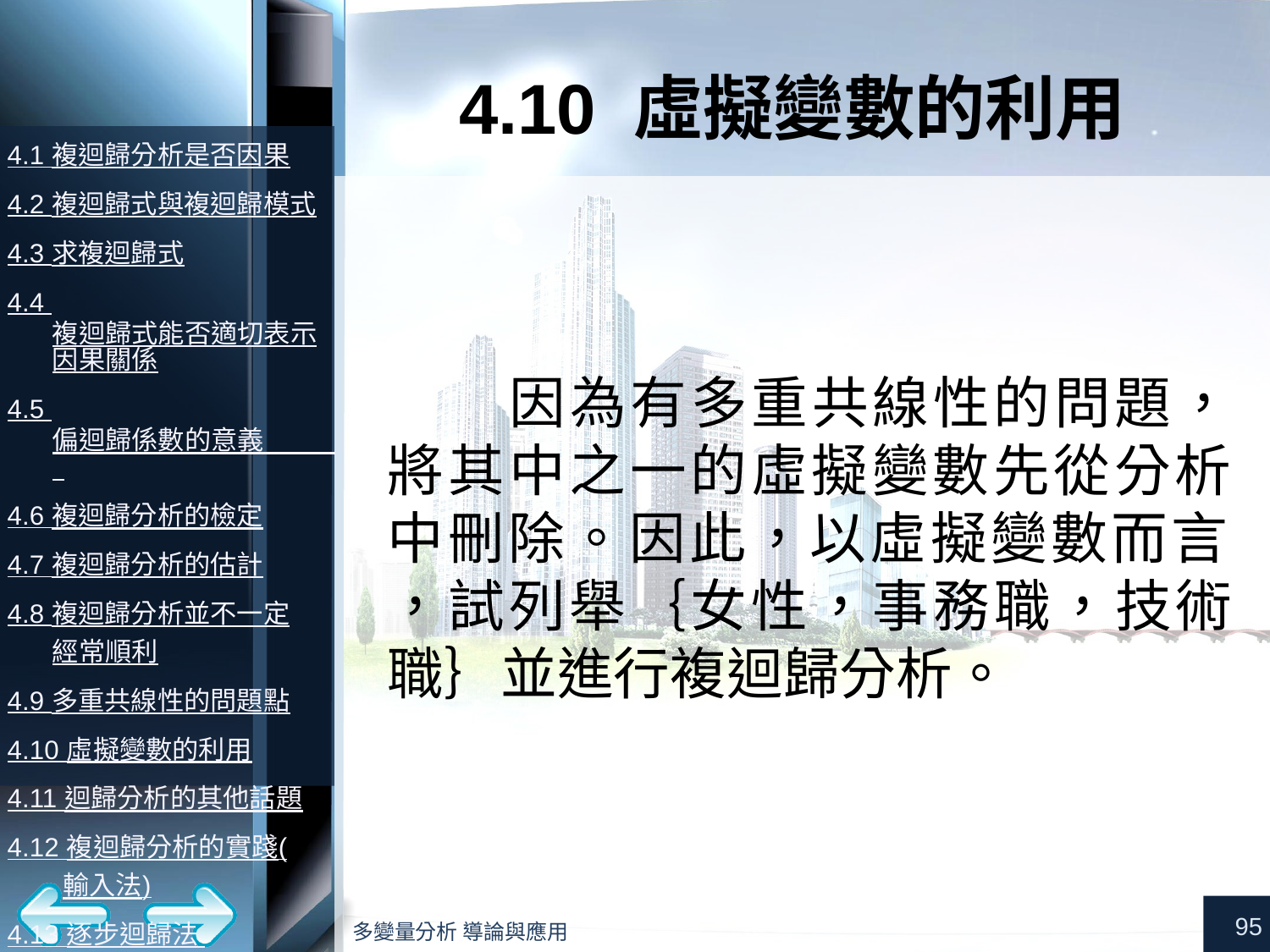

# 4.10 虛擬變數的利用
因為有多重共線性的問題，將其中之一的虛擬變數先從分析中刪除。因此，以虛擬變數而言
，試列舉｛女性，事務職，技術職｝並進行複迴歸分析。
95
多變量分析 導論與應用